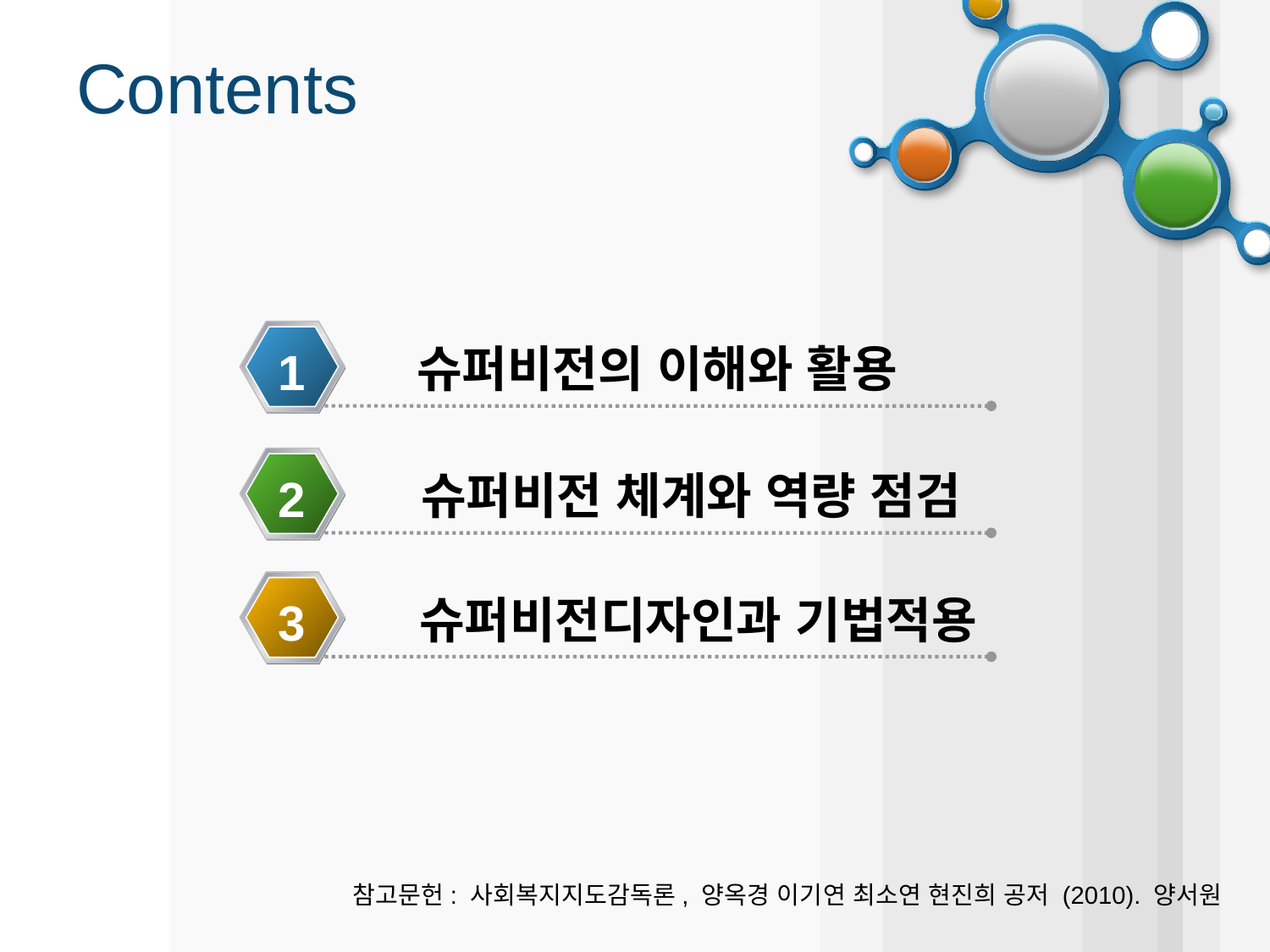

# Contents

슈퍼비전의 이해와 활용
1

슈퍼비전 체계와 역량 점검
2

슈퍼비전디자인과 기법적용
3

참고문헌: 사회복지지도감독론, 양옥경 이기연 최소연 현진희 공저 (2010). 양서원